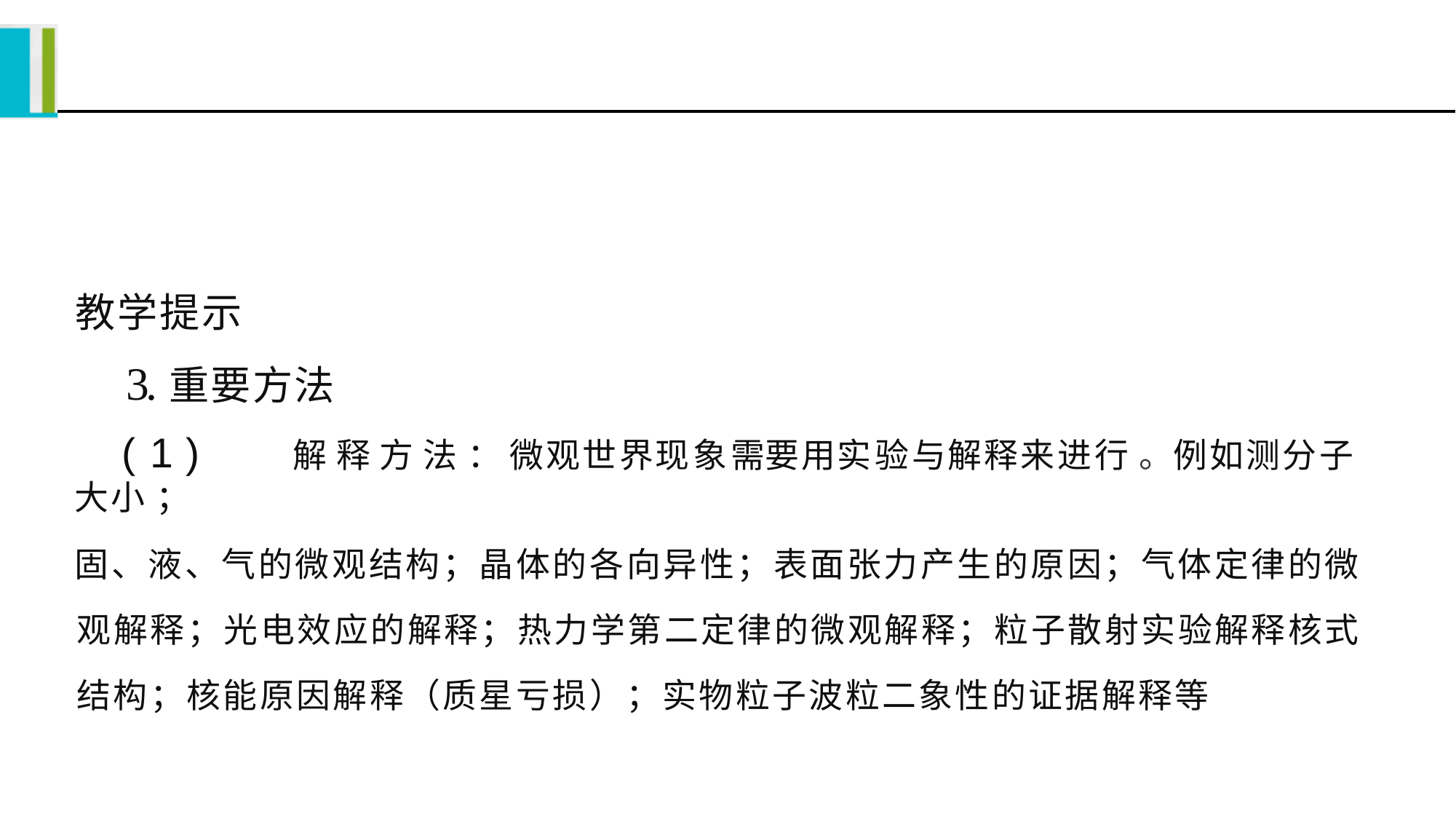

教学提示
3.重要方法
( 1 )	解 释 方 法 ： 微观世界现象需要用实验与解释来进行 。例如测分子大小 ；
固、液、气的微观结构；晶体的各向异性；表面张力产生的原因；气体定律的微 观解释；光电效应的解释；热力学第二定律的微观解释；粒子散射实验解释核式 结构；核能原因解释（质星亏损）；实物粒子波粒二象性的证据解释等